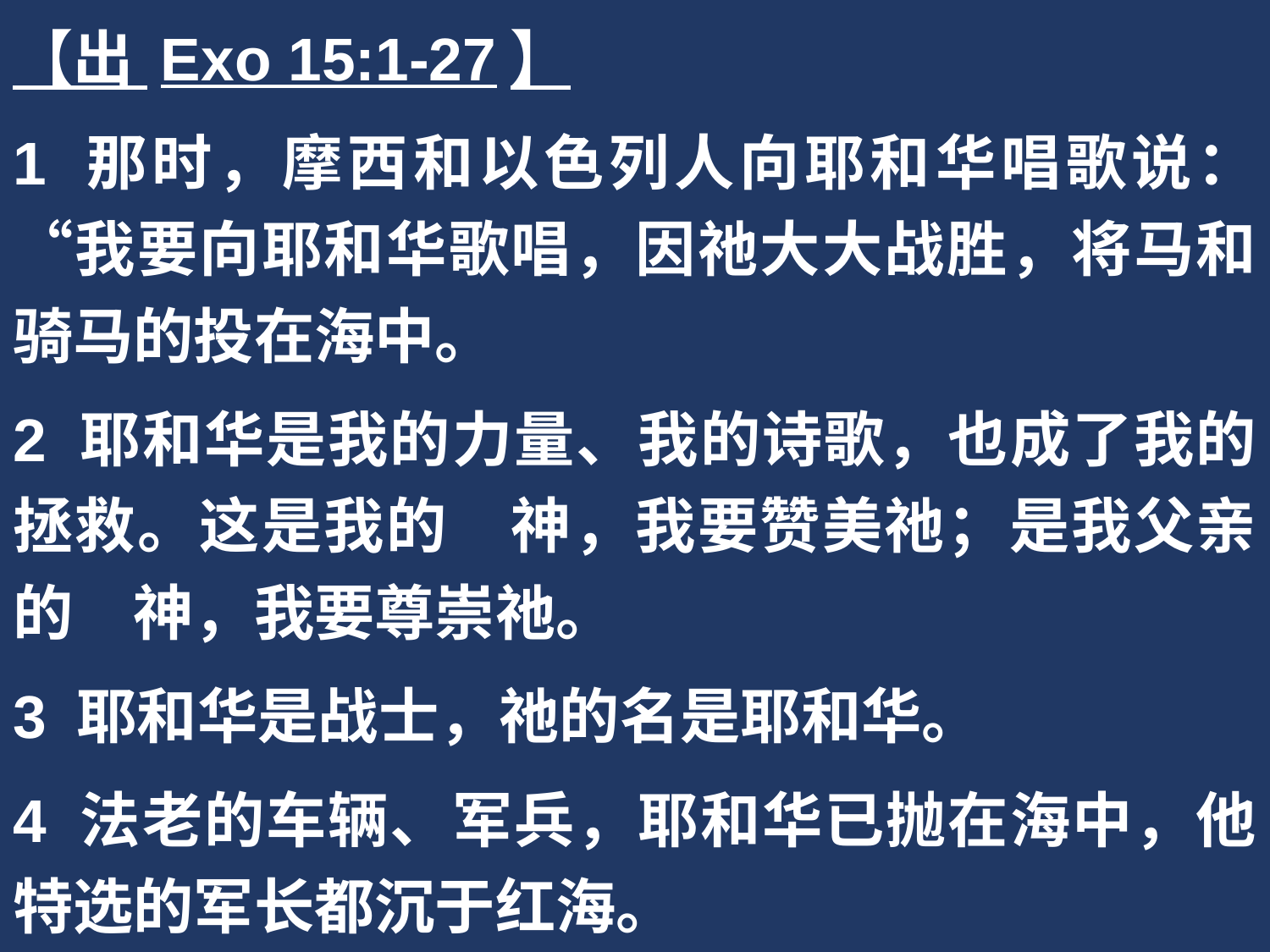

【出 Exo 15:1-27】
1 那时，摩西和以色列人向耶和华唱歌说：“我要向耶和华歌唱，因祂大大战胜，将马和骑马的投在海中。
2 耶和华是我的力量、我的诗歌，也成了我的拯救。这是我的　神，我要赞美祂；是我父亲的　神，我要尊崇祂。
3 耶和华是战士，祂的名是耶和华。
4 法老的车辆、军兵，耶和华已抛在海中，他特选的军长都沉于红海。